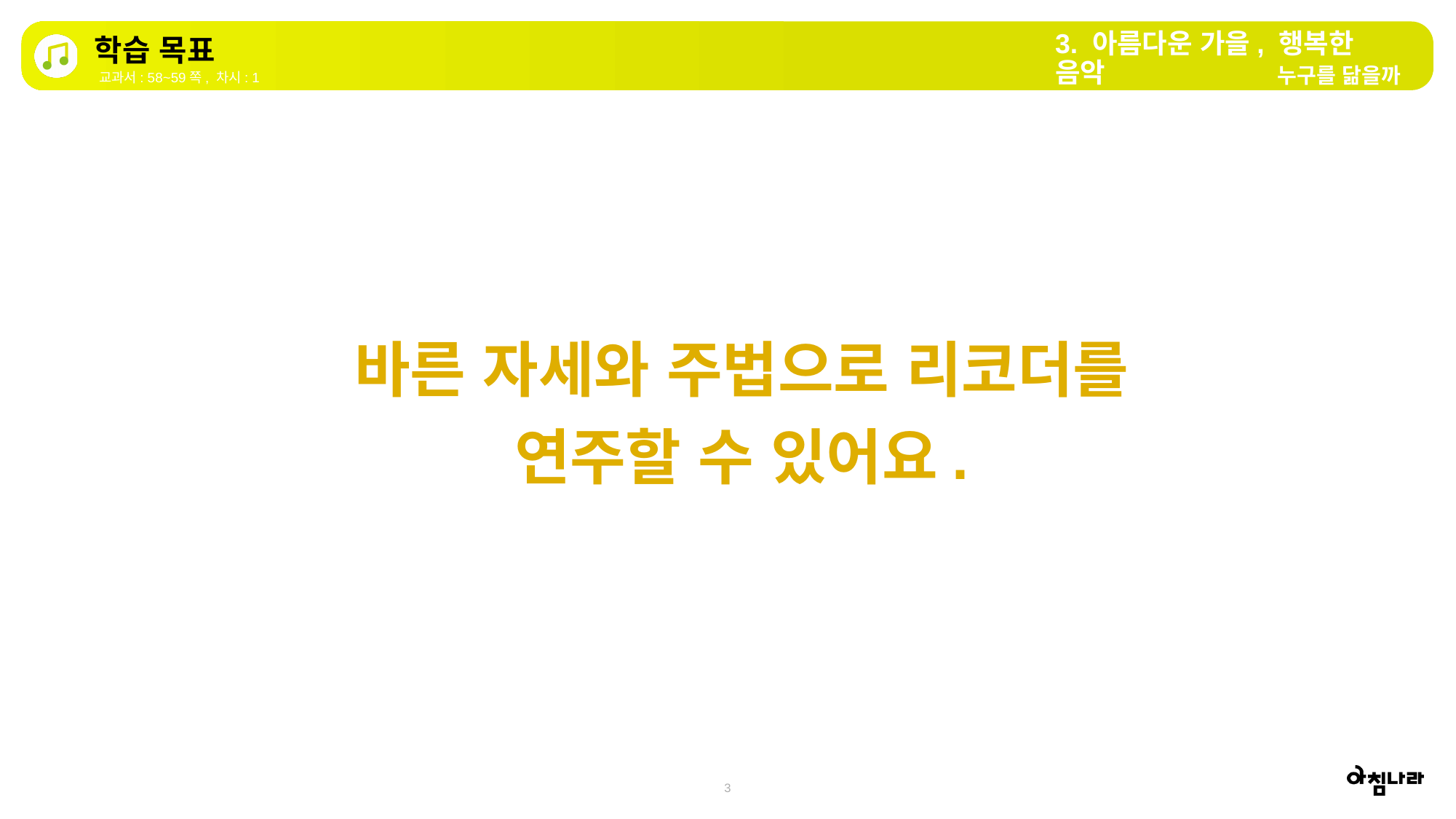

3. 아름다운 가을, 행복한 음악
학습 목표
누구를 닮을까
교과서: 58~59쪽, 차시: 1
바른 자세와 주법으로 리코더를 연주할 수 있어요.
3